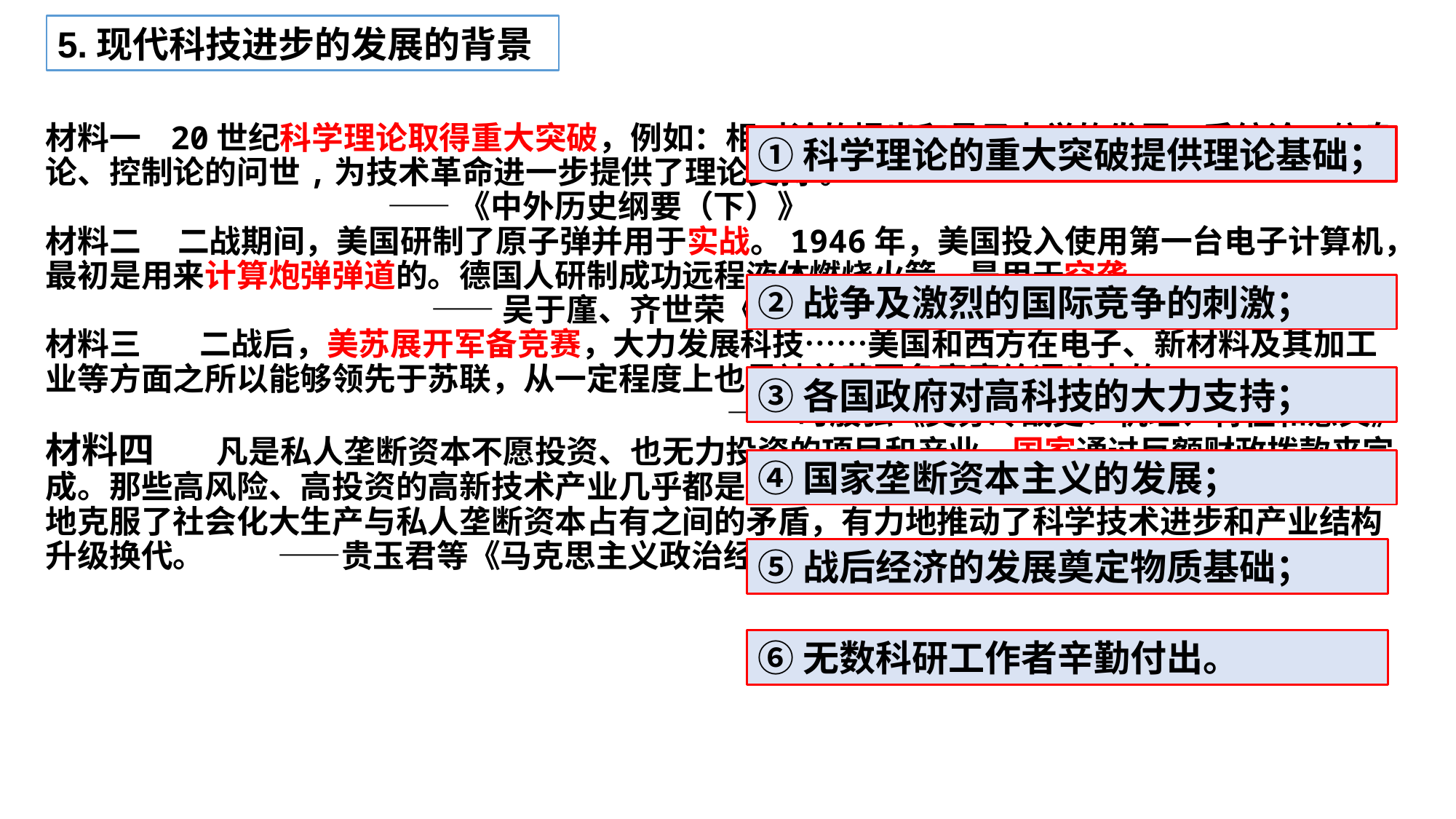

5.现代科技进步的发展的背景
材料一   20世纪科学理论取得重大突破，例如：相对论的提出和量子力学的发展；系统论、信息论、控制论的问世,为技术革命进一步提供了理论支持 。
                                               ——《中外历史纲要（下）》
材料二     二战期间，美国研制了原子弹并用于实战。1946年，美国投入使用第一台电子计算机，最初是用来计算炮弹弹道的。德国人研制成功远程液体燃烧火箭，是用于空袭。
                                                     ——吴于廑、齐世荣《世界史》
材料三        二战后，美苏展开军备竞赛，大力发展科技……美国和西方在电子、新材料及其加工业等方面之所以能够领先于苏联，从一定程度上也是被美苏军备竞赛给逼出来的。
——时殷弘《美苏冷战史：机理、特征和意义》
材料四        凡是私人垄断资本不愿投资、也无力投资的项目和产业，国家通过巨额财政拨款来完成。那些高风险、高投资的高新技术产业几乎都是由国家垄断资本主义来兴建的。这种做法部分地克服了社会化大生产与私人垄断资本占有之间的矛盾，有力地推动了科学技术进步和产业结构升级换代。          ——贵玉君等《马克思主义政治经济学原理》
①科学理论的重大突破提供理论基础；
②战争及激烈的国际竞争的刺激；
③各国政府对高科技的大力支持；
④国家垄断资本主义的发展；
⑤战后经济的发展奠定物质基础；
⑥无数科研工作者辛勤付出。